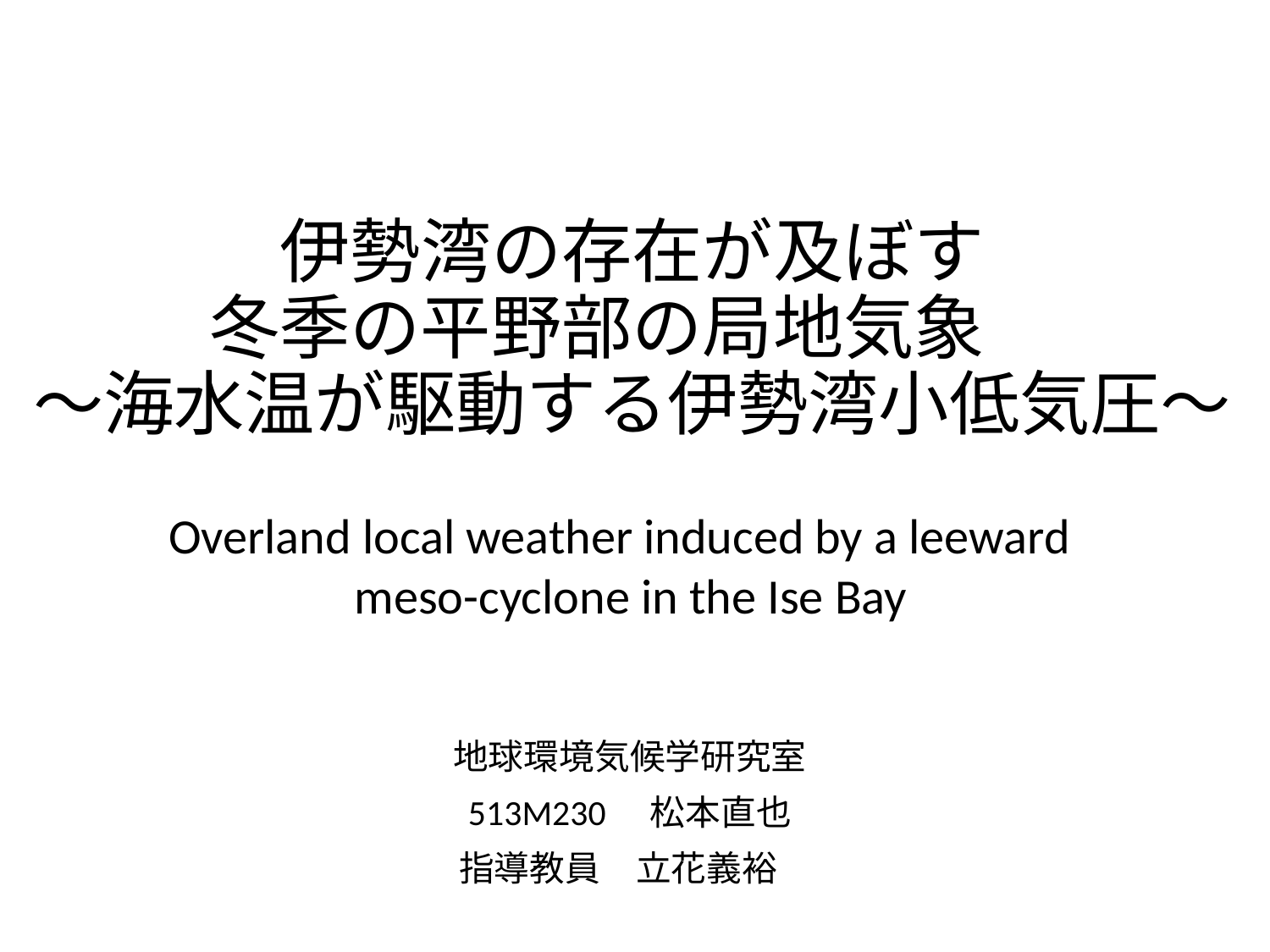

伊勢湾の存在が及ぼす
冬季の平野部の局地気象
～海水温が駆動する伊勢湾小低気圧～
Overland local weather induced by a leeward
 meso-cyclone in the Ise Bay
地球環境気候学研究室
513M230　松本直也
指導教員　立花義裕